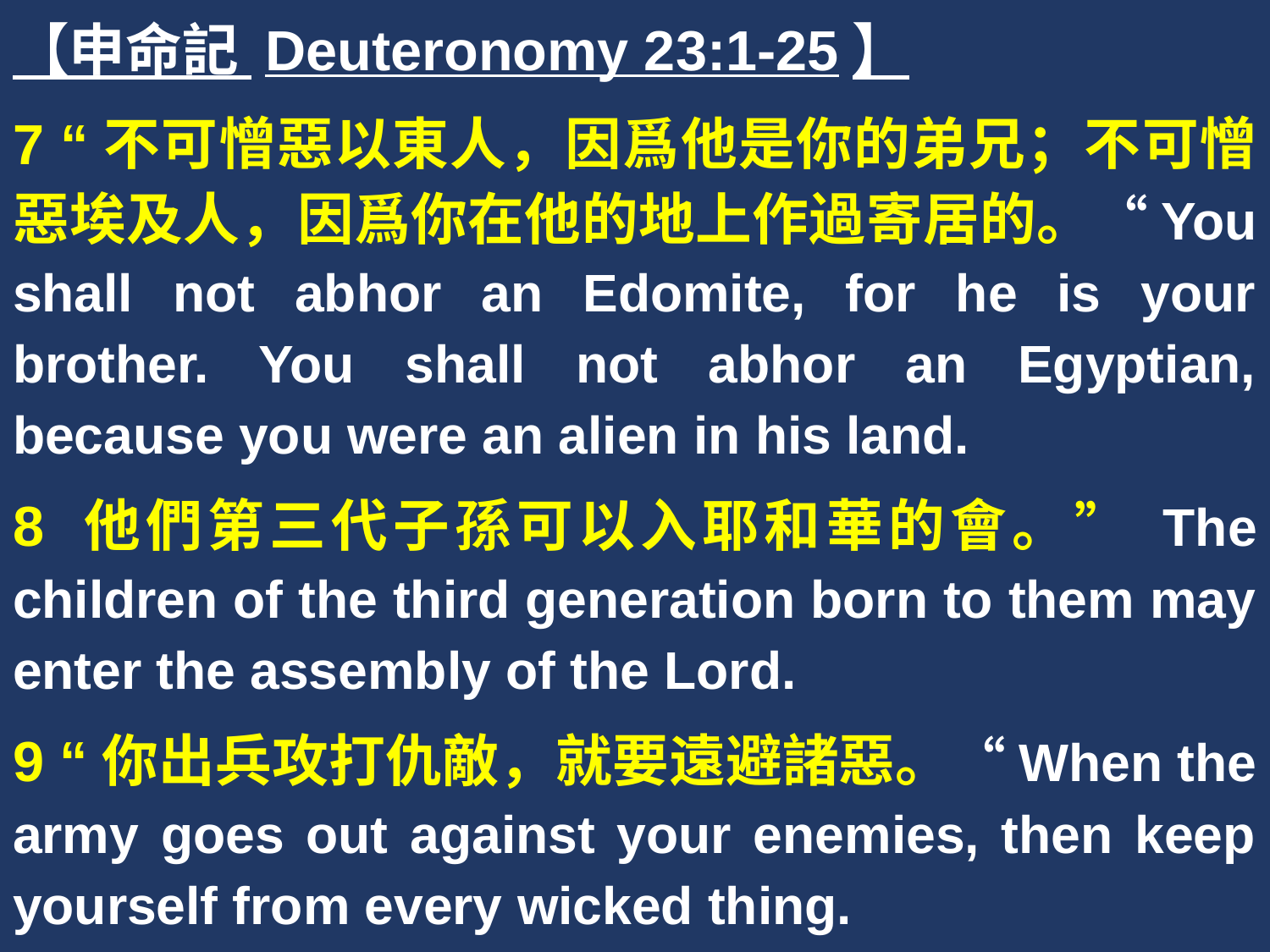

【申命記 Deuteronomy 23:1-25】
7 “不可憎惡以東人，因爲他是你的弟兄；不可憎惡埃及人，因爲你在他的地上作過寄居的。“You shall not abhor an Edomite, for he is your brother. You shall not abhor an Egyptian, because you were an alien in his land.
8 他們第三代子孫可以入耶和華的會。” The children of the third generation born to them may enter the assembly of the Lord.
9 “你出兵攻打仇敵，就要遠避諸惡。“When the army goes out against your enemies, then keep yourself from every wicked thing.